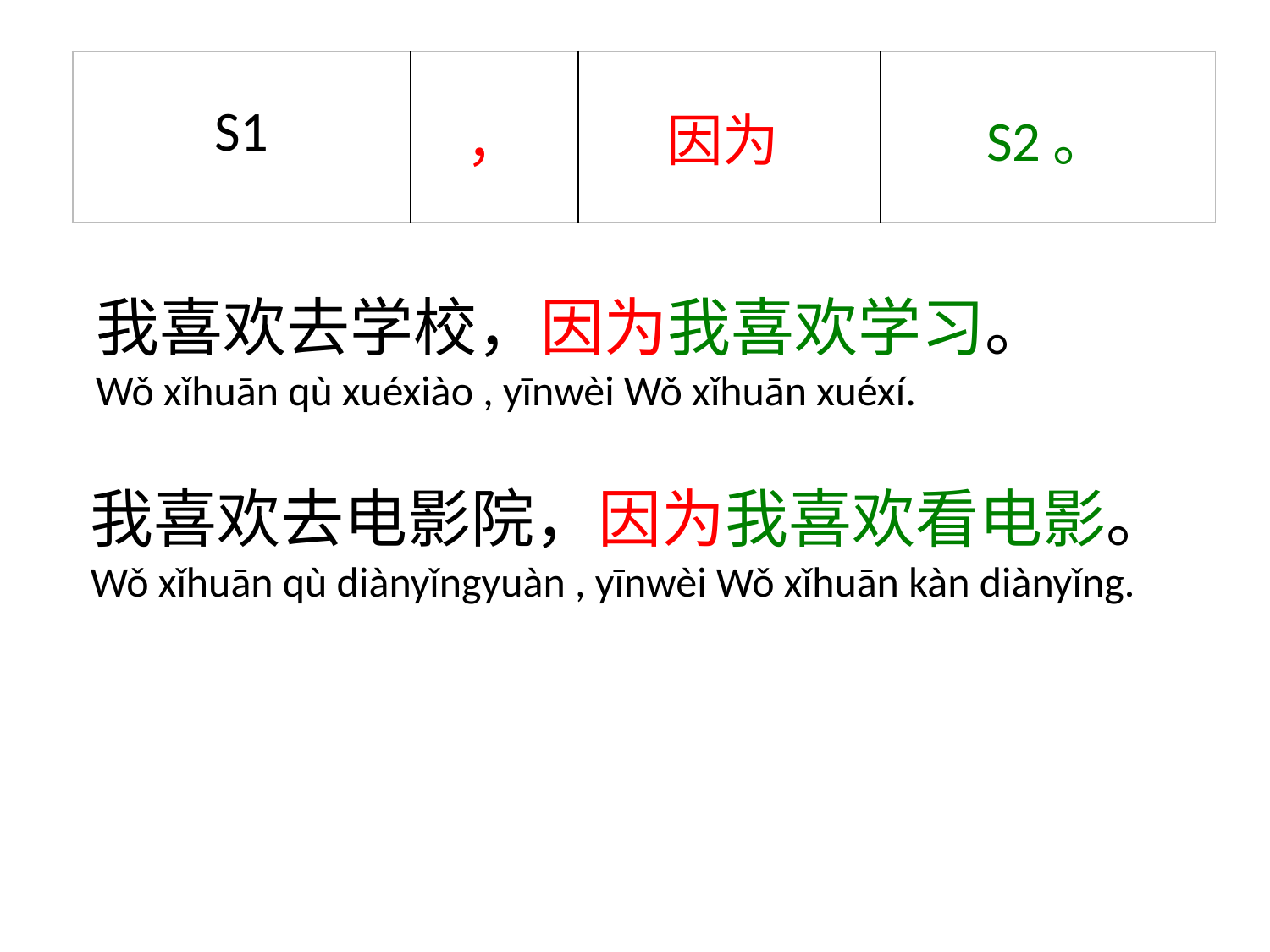

| S1 | ， | 因为 | S2。 |
| --- | --- | --- | --- |
我喜欢去学校，因为我喜欢学习。
Wǒ xǐhuān qù xuéxiào , yīnwèi Wǒ xǐhuān xuéxí.
我喜欢去电影院，因为我喜欢看电影。
Wǒ xǐhuān qù diànyǐngyuàn , yīnwèi Wǒ xǐhuān kàn diànyǐng.